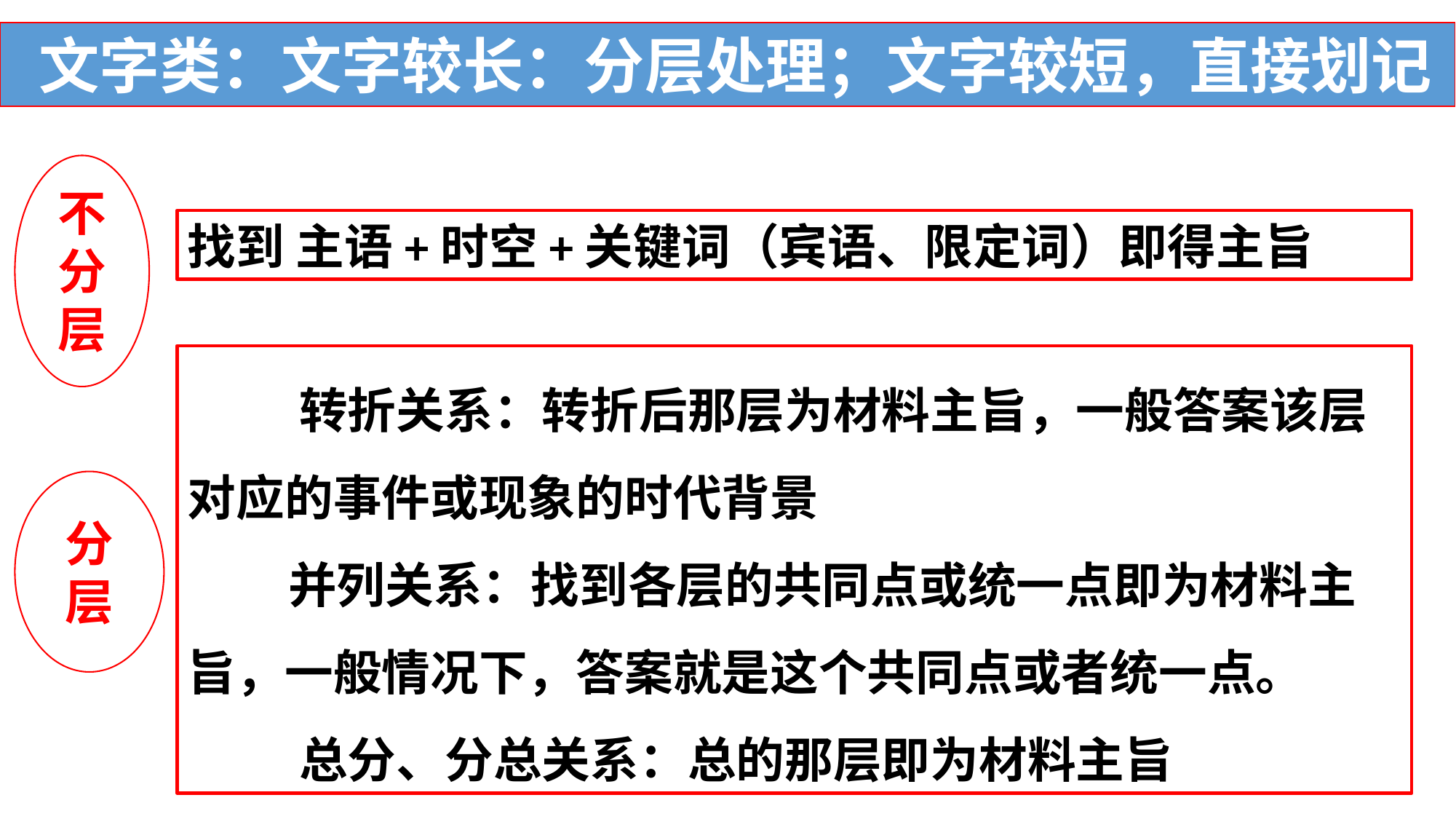

文字类：文字较长：分层处理；文字较短，直接划记

不
分
层
找到 主语+时空+关键词（宾语、限定词）即得主旨
         转折关系：转折后那层为材料主旨，一般答案该层对应的事件或现象的时代背景
        并列关系：找到各层的共同点或统一点即为材料主旨，一般情况下，答案就是这个共同点或者统一点。
         总分、分总关系：总的那层即为材料主旨

分
层